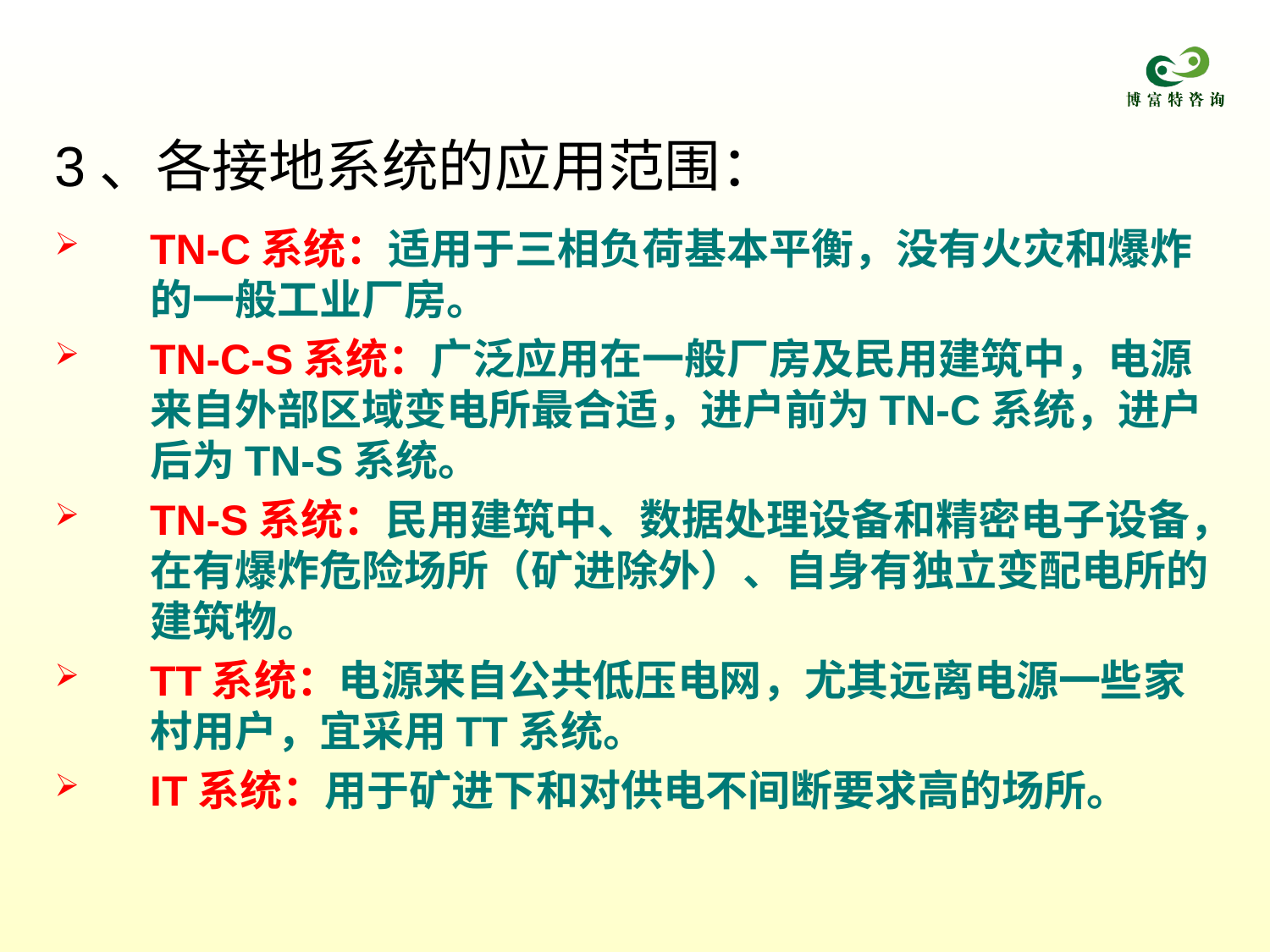

# 3、各接地系统的应用范围：
TN-C系统：适用于三相负荷基本平衡，没有火灾和爆炸的一般工业厂房。
TN-C-S系统：广泛应用在一般厂房及民用建筑中，电源来自外部区域变电所最合适，进户前为TN-C系统，进户后为TN-S系统。
TN-S系统：民用建筑中、数据处理设备和精密电子设备，在有爆炸危险场所（矿进除外）、自身有独立变配电所的建筑物。
TT系统：电源来自公共低压电网，尤其远离电源一些家村用户，宜采用TT系统。
IT系统：用于矿进下和对供电不间断要求高的场所。
58